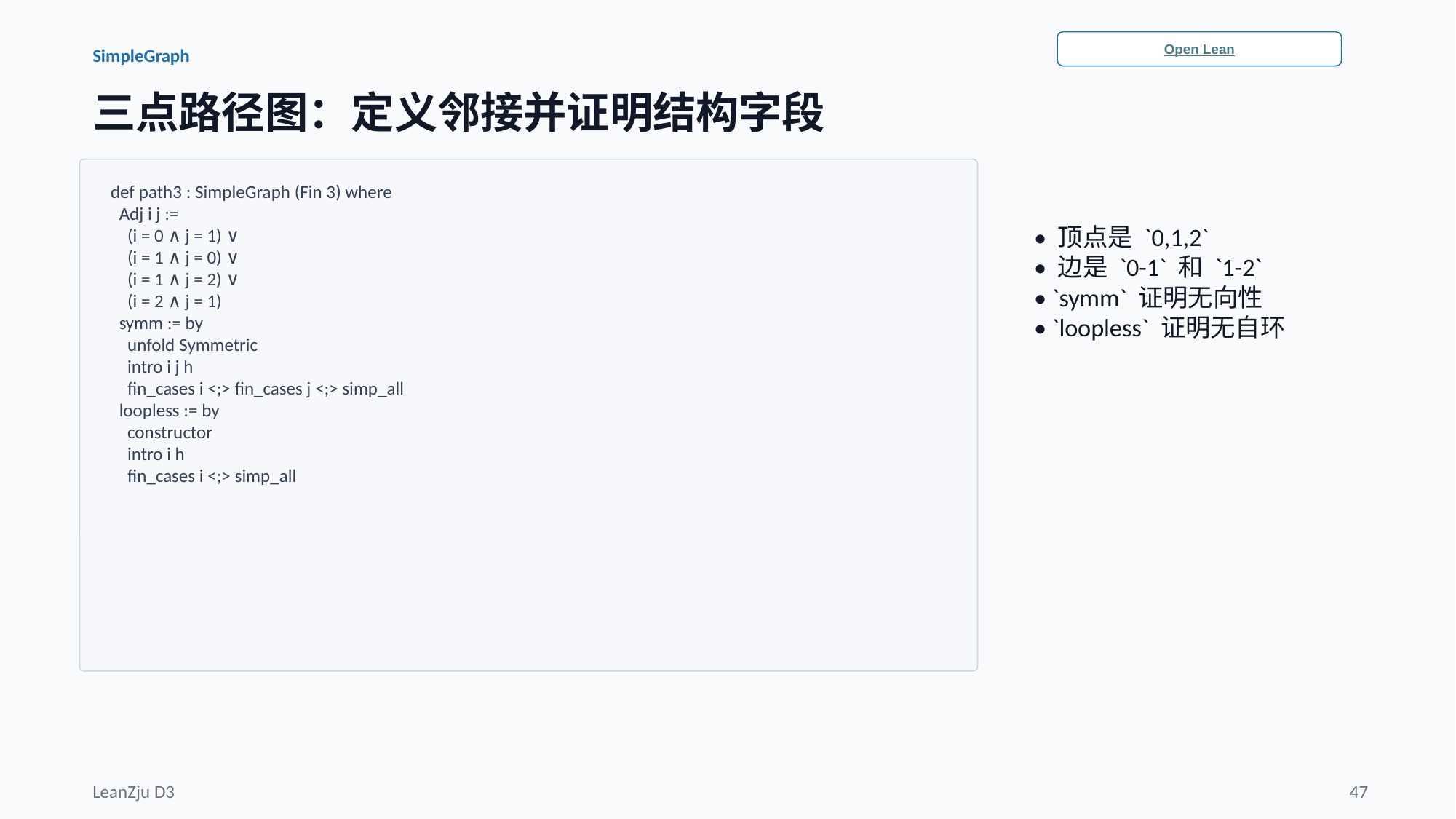

Open Lean
SimpleGraph
三点路径图：定义邻接并证明结构字段

def path3 : SimpleGraph (Fin 3) where
  Adj i j :=
    (i = 0 ∧ j = 1) ∨
    (i = 1 ∧ j = 0) ∨
    (i = 1 ∧ j = 2) ∨
    (i = 2 ∧ j = 1)
  symm := by
    unfold Symmetric
    intro i j h
    fin_cases i <;> fin_cases j <;> simp_all
  loopless := by
    constructor
    intro i h
    fin_cases i <;> simp_all
• 顶点是 `0,1,2`
• 边是 `0-1` 和 `1-2`
• `symm` 证明无向性
• `loopless` 证明无自环
LeanZju D3
47